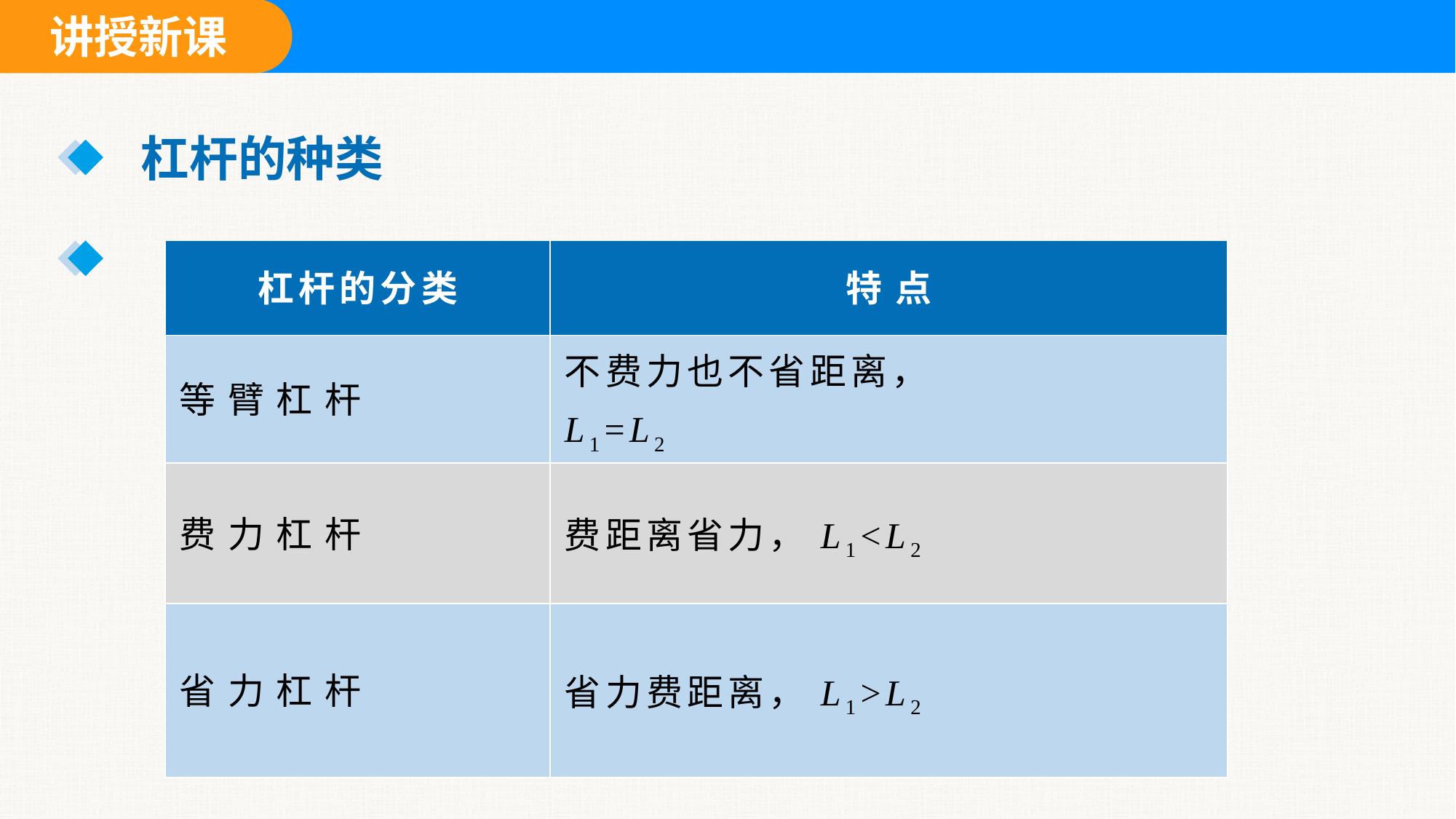

杠杆的种类

| 杠杆的分类 | 特点 |
| --- | --- |
| 等臂杠杆 | 不费力也不省距离， L1=L2 |
| 费力杠杆 | 费距离省力，L1<L2 |
| 省力杠杆 | 省力费距离，L1>L2 |